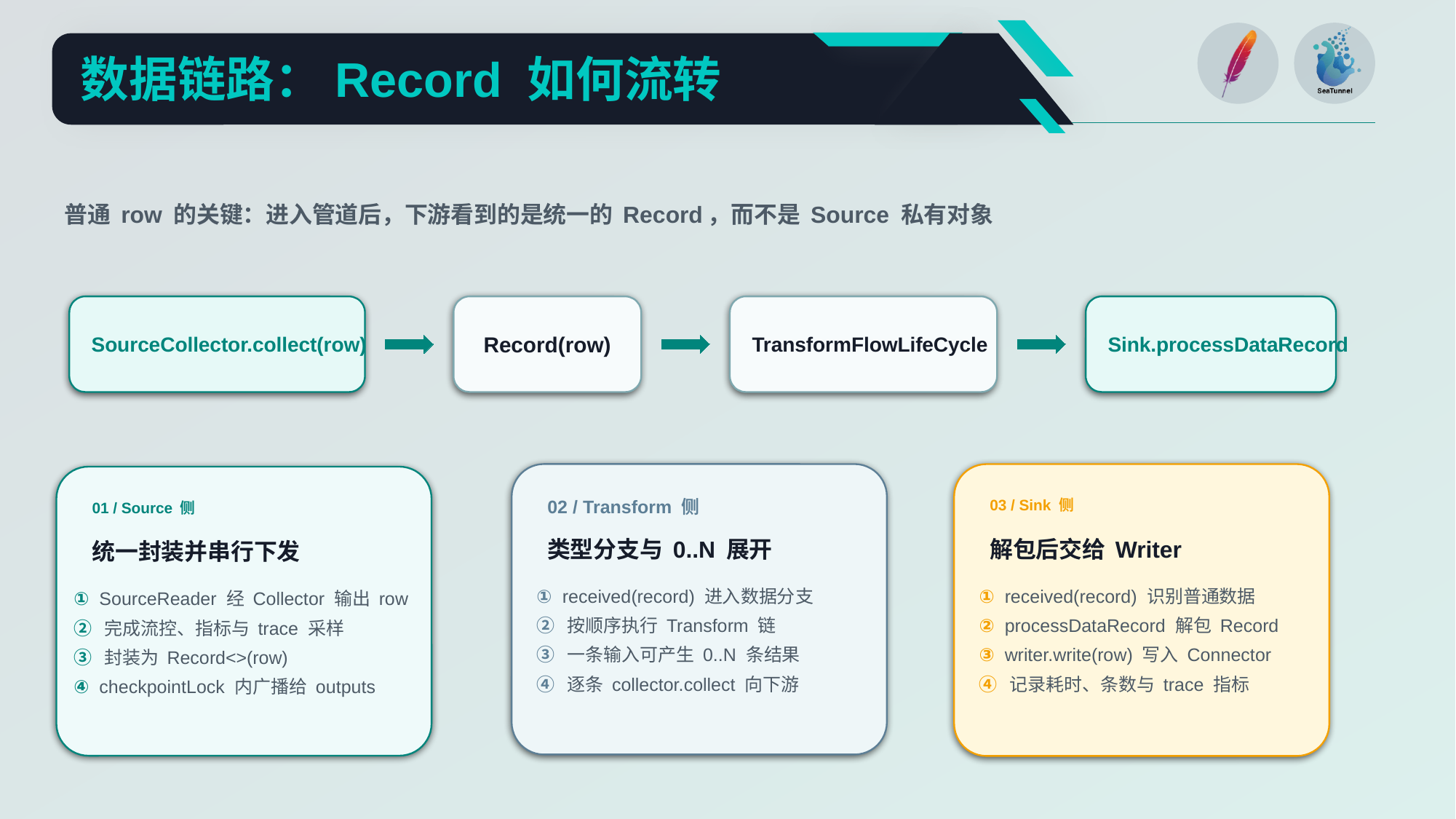

数据链路：Record 如何流转
普通 row 的关键：进入管道后，下游看到的是统一的 Record，而不是 Source 私有对象

SourceCollector.collect(row)
Record(row)
TransformFlowLifeCycle
Sink.processDataRecord

02 / Transform 侧
03 / Sink 侧
01 / Source 侧
类型分支与 0..N 展开
解包后交给 Writer
统一封装并串行下发
①  received(record) 进入数据分支
②  按顺序执行 Transform 链
③  一条输入可产生 0..N 条结果
④  逐条 collector.collect 向下游
①  received(record) 识别普通数据
②  processDataRecord 解包 Record
③  writer.write(row) 写入 Connector
④  记录耗时、条数与 trace 指标
①  SourceReader 经 Collector 输出 row
②  完成流控、指标与 trace 采样
③  封装为 Record<>(row)
④  checkpointLock 内广播给 outputs